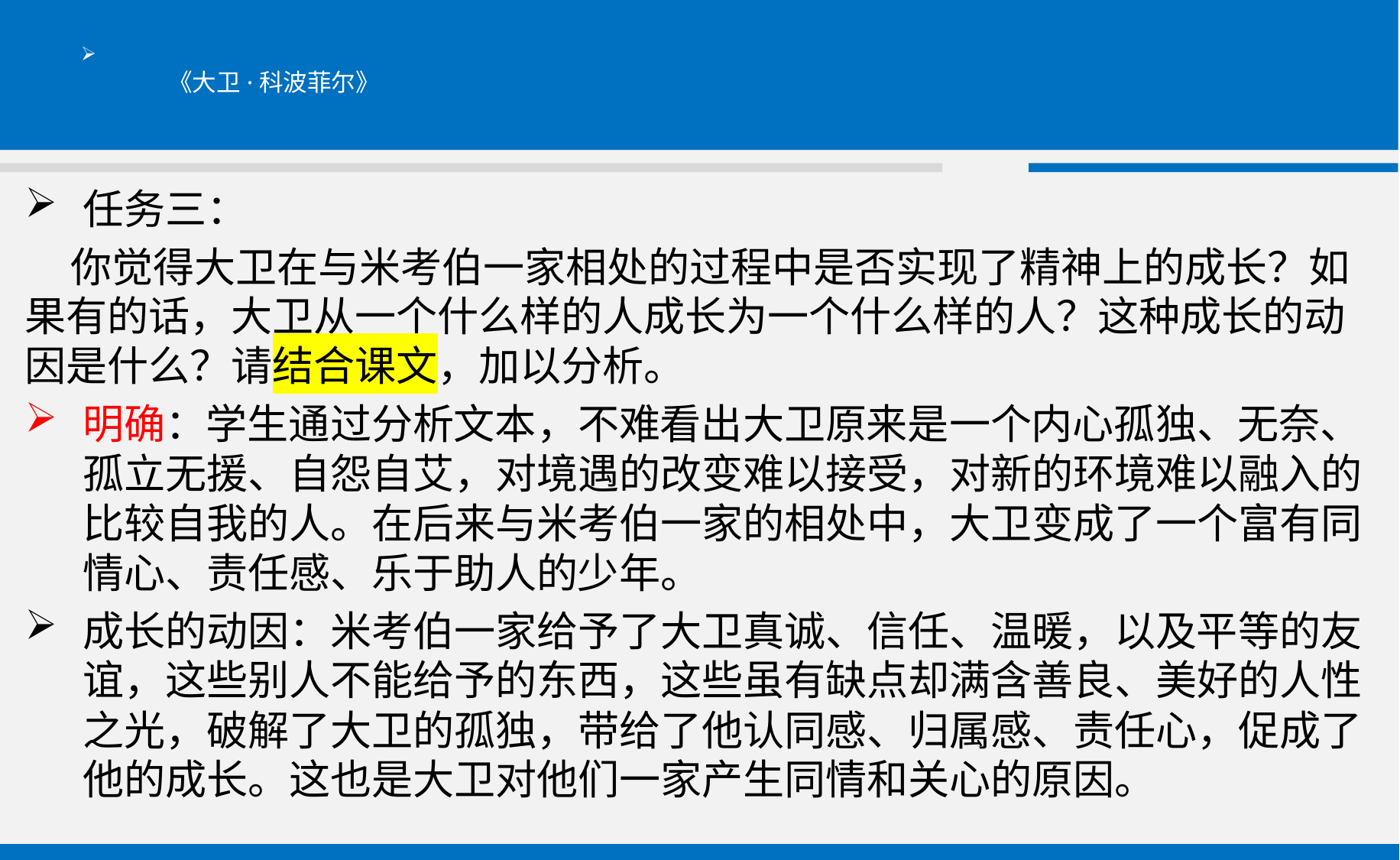

# 《大卫·科波菲尔》
任务三：
    你觉得大卫在与米考伯一家相处的过程中是否实现了精神上的成长？如果有的话，大卫从一个什么样的人成长为一个什么样的人？这种成长的动因是什么？请结合课文，加以分析。
明确：学生通过分析文本，不难看出大卫原来是一个内心孤独、无奈、孤立无援、自怨自艾，对境遇的改变难以接受，对新的环境难以融入的比较自我的人。在后来与米考伯一家的相处中，大卫变成了一个富有同情心、责任感、乐于助人的少年。
成长的动因：米考伯一家给予了大卫真诚、信任、温暖，以及平等的友谊，这些别人不能给予的东西，这些虽有缺点却满含善良、美好的人性之光，破解了大卫的孤独，带给了他认同感、归属感、责任心，促成了他的成长。这也是大卫对他们一家产生同情和关心的原因。